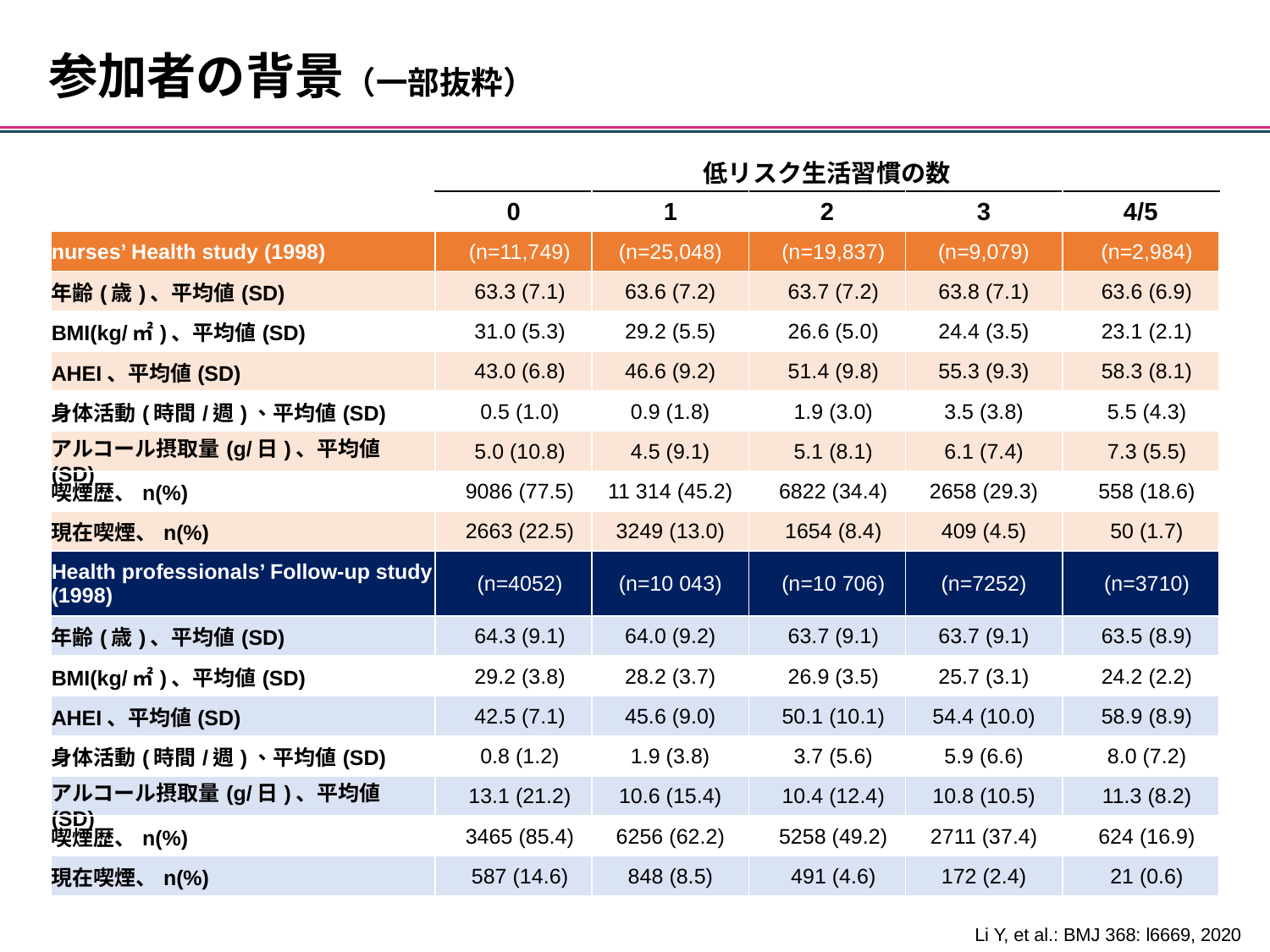

参加者の背景（一部抜粋）
|  | 低リスク生活習慣の数 |  |  |  |  |
| --- | --- | --- | --- | --- | --- |
|  | 0 | 1 | 2 | 3 | 4/5 |
| nurses’ Health study (1998) | (n=11,749) | (n=25,048) | (n=19,837) | (n=9,079) | (n=2,984) |
| 年齢(歳)、平均値(SD) | 63.3 (7.1) | 63.6 (7.2) | 63.7 (7.2) | 63.8 (7.1) | 63.6 (6.9) |
| BMI(kg/㎡)、平均値(SD) | 31.0 (5.3) | 29.2 (5.5) | 26.6 (5.0) | 24.4 (3.5) | 23.1 (2.1) |
| AHEI、平均値(SD) | 43.0 (6.8) | 46.6 (9.2) | 51.4 (9.8) | 55.3 (9.3) | 58.3 (8.1) |
| 身体活動(時間/週)、平均値(SD) | 0.5 (1.0) | 0.9 (1.8) | 1.9 (3.0) | 3.5 (3.8) | 5.5 (4.3) |
| アルコール摂取量(g/日)、平均値 (SD) | 5.0 (10.8) | 4.5 (9.1) | 5.1 (8.1) | 6.1 (7.4) | 7.3 (5.5) |
| 喫煙歴、n(%) | 9086 (77.5) | 11 314 (45.2) | 6822 (34.4) | 2658 (29.3) | 558 (18.6) |
| 現在喫煙、n(%) | 2663 (22.5) | 3249 (13.0) | 1654 (8.4) | 409 (4.5) | 50 (1.7) |
| Health professionals’ Follow-up study (1998) | (n=4052) | (n=10 043) | (n=10 706) | (n=7252) | (n=3710) |
| 年齢(歳)、平均値(SD) | 64.3 (9.1) | 64.0 (9.2) | 63.7 (9.1) | 63.7 (9.1) | 63.5 (8.9) |
| BMI(kg/㎡)、平均値(SD) | 29.2 (3.8) | 28.2 (3.7) | 26.9 (3.5) | 25.7 (3.1) | 24.2 (2.2) |
| AHEI、平均値(SD) | 42.5 (7.1) | 45.6 (9.0) | 50.1 (10.1) | 54.4 (10.0) | 58.9 (8.9) |
| 身体活動(時間/週)、平均値(SD) | 0.8 (1.2) | 1.9 (3.8) | 3.7 (5.6) | 5.9 (6.6) | 8.0 (7.2) |
| アルコール摂取量(g/日)、平均値 (SD) | 13.1 (21.2) | 10.6 (15.4) | 10.4 (12.4) | 10.8 (10.5) | 11.3 (8.2) |
| 喫煙歴、n(%) | 3465 (85.4) | 6256 (62.2) | 5258 (49.2) | 2711 (37.4) | 624 (16.9) |
| 現在喫煙、n(%) | 587 (14.6) | 848 (8.5) | 491 (4.6) | 172 (2.4) | 21 (0.6) |
因果関係が認められた危険因子
因果関係が認められた保護的因子
示唆された保護的因子
示唆された危険因子
甲状腺刺激ホルモン／LDL-コレステロール／チロシン／IL-6Rα／朝型
Li Y, et al.: BMJ 368: l6669, 2020